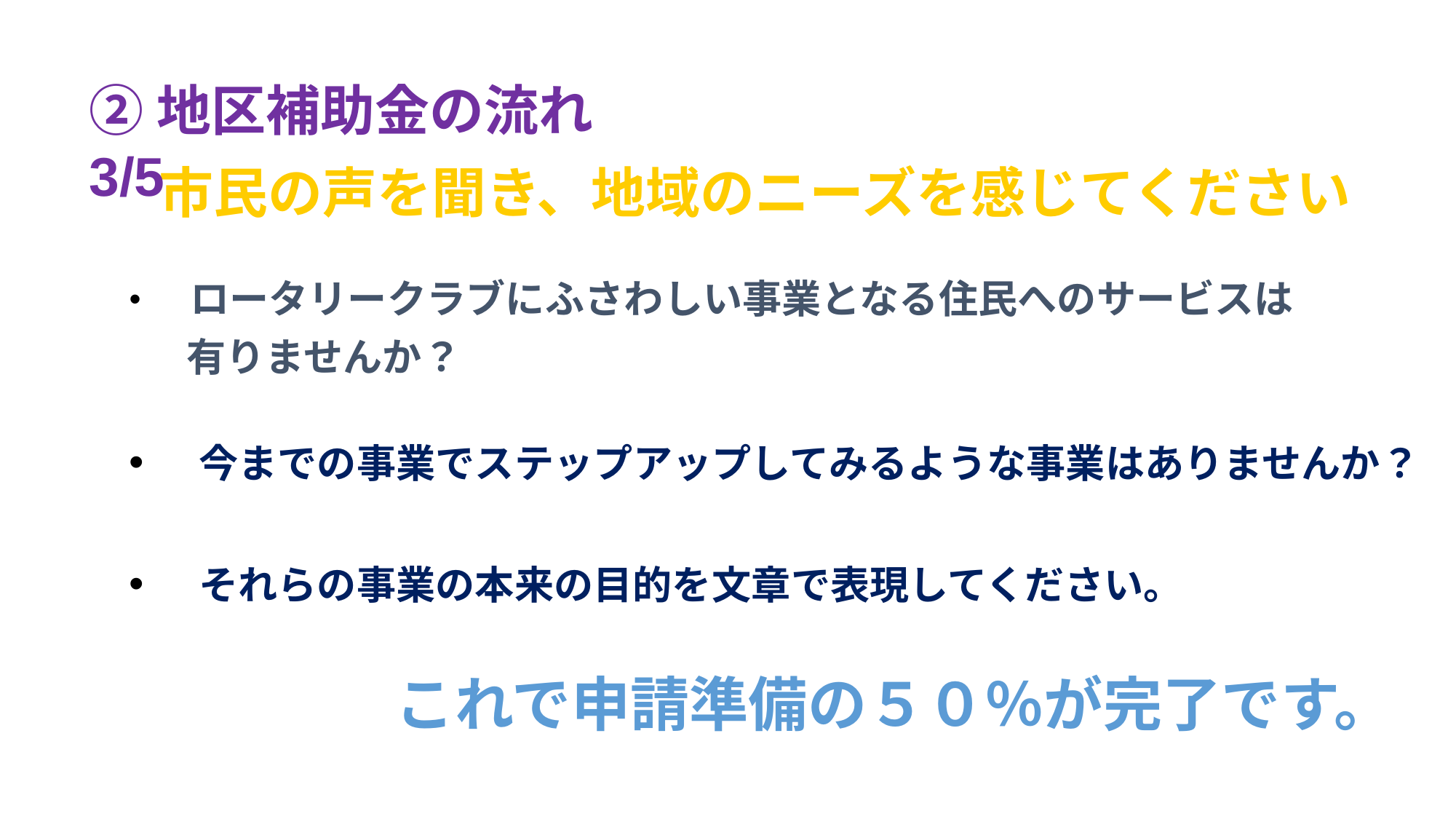

②地区補助金の流れ　　3/5
# 市民の声を聞き、地域のニーズを感じてください
　ロータリークラブにふさわしい事業となる住民へのサービスは
　  有りませんか？

　今までの事業でステップアップしてみるような事業はありませんか？

　それらの事業の本来の目的を文章で表現してください。

　　　　　　　　これで申請準備の５０％が完了です。